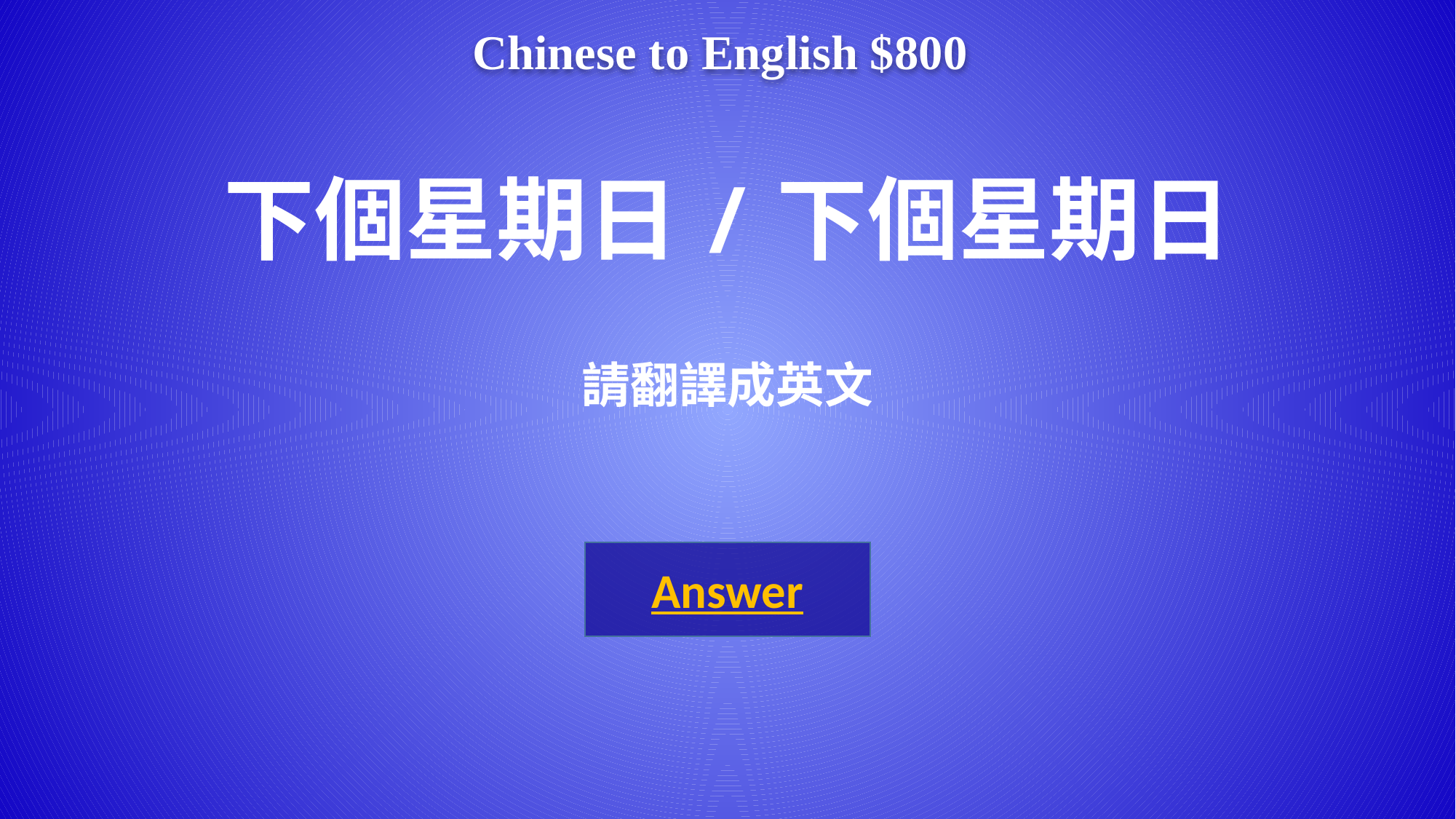

Chinese to English $800

# 下個星期日/下個星期日 請翻譯成英文